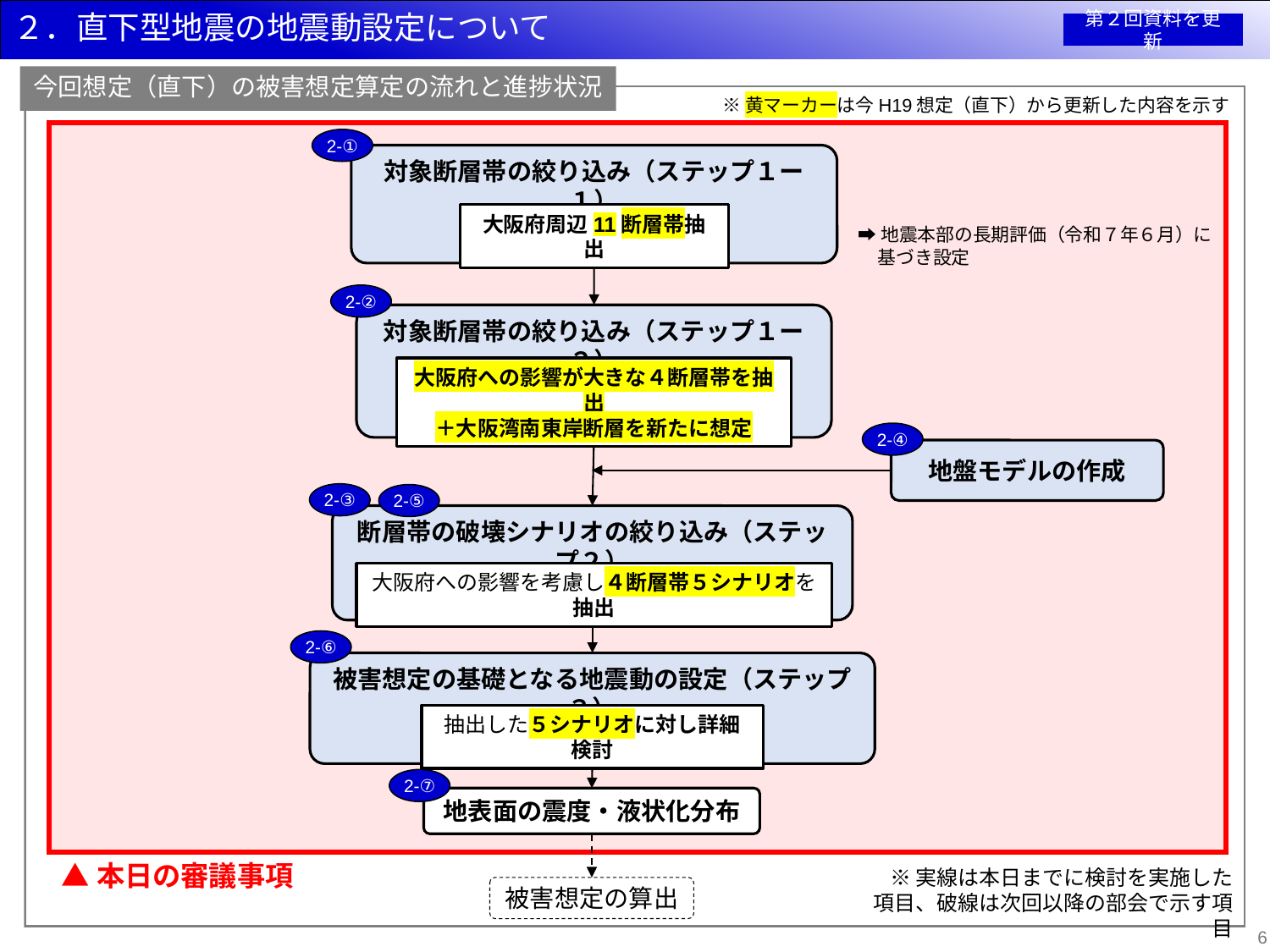

# ２．直下型地震の地震動設定について
第２回資料を更新
今回想定（直下）の被害想定算定の流れと進捗状況
※黄マーカーは今H19想定（直下）から更新した内容を示す

2-①
対象断層帯の絞り込み（ステップ１ー１）
大阪府周辺11断層帯抽出
➡地震本部の長期評価（令和７年６月）に基づき設定
2-②
対象断層帯の絞り込み（ステップ１ー２）
大阪府への影響が大きな４断層帯を抽出
＋大阪湾南東岸断層を新たに想定
2-④
地盤モデルの作成
2-③
2-⑤
断層帯の破壊シナリオの絞り込み（ステップ２）
大阪府への影響を考慮し４断層帯５シナリオを抽出
2-⑥
被害想定の基礎となる地震動の設定（ステップ３）
抽出した５シナリオに対し詳細検討
2-⑦
地表面の震度・液状化分布
▲本日の審議事項
※実線は本日までに検討を実施した項目、破線は次回以降の部会で示す項目
被害想定の算出
6